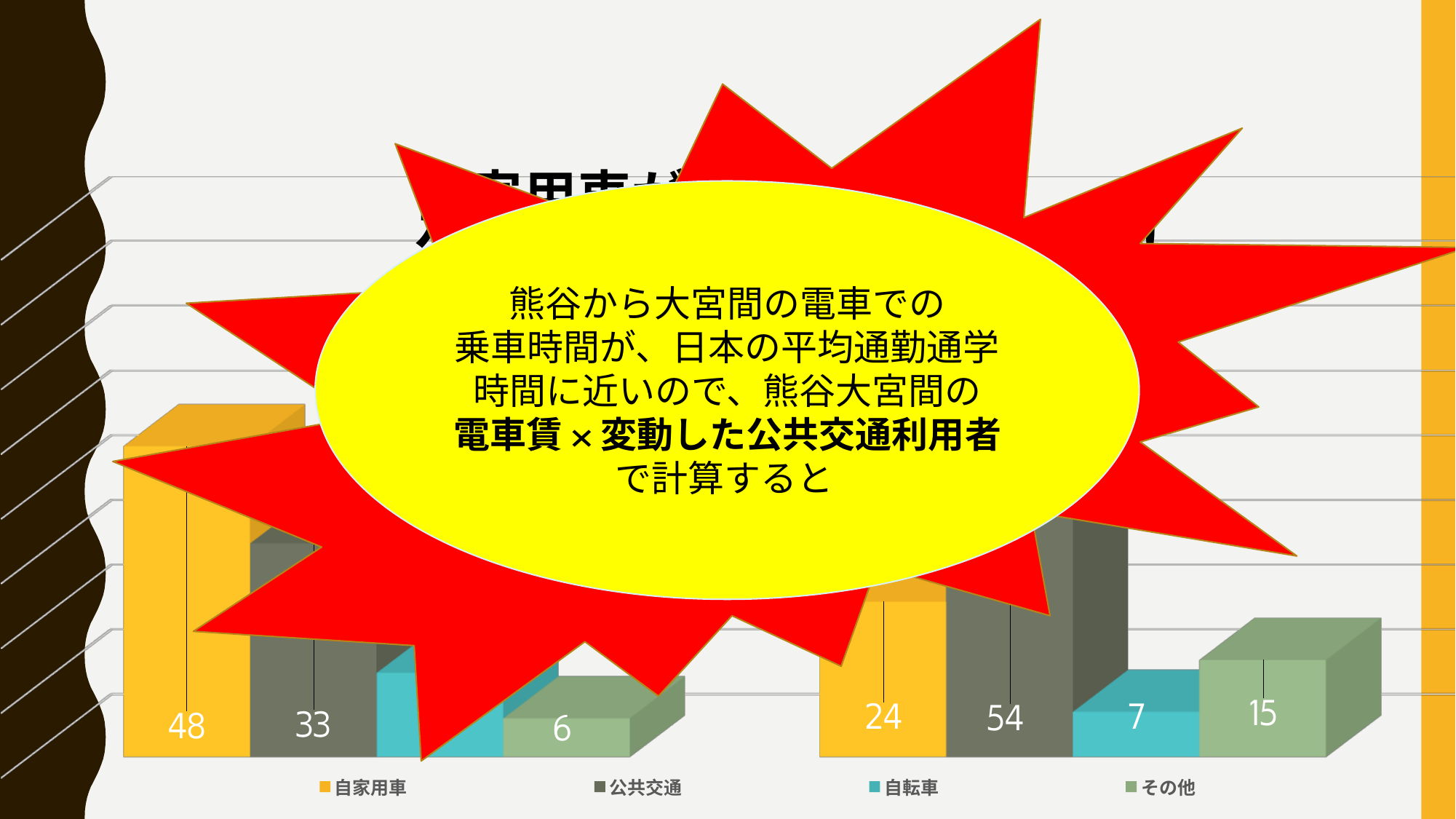

年間約36億636万円の
経済効果が見込めます。

[unsupported chart]

熊谷から大宮間の電車での
乗車時間が、日本の平均通勤通学時間に近いので、熊谷大宮間の
電車賃×変動した公共交通利用者で計算すると